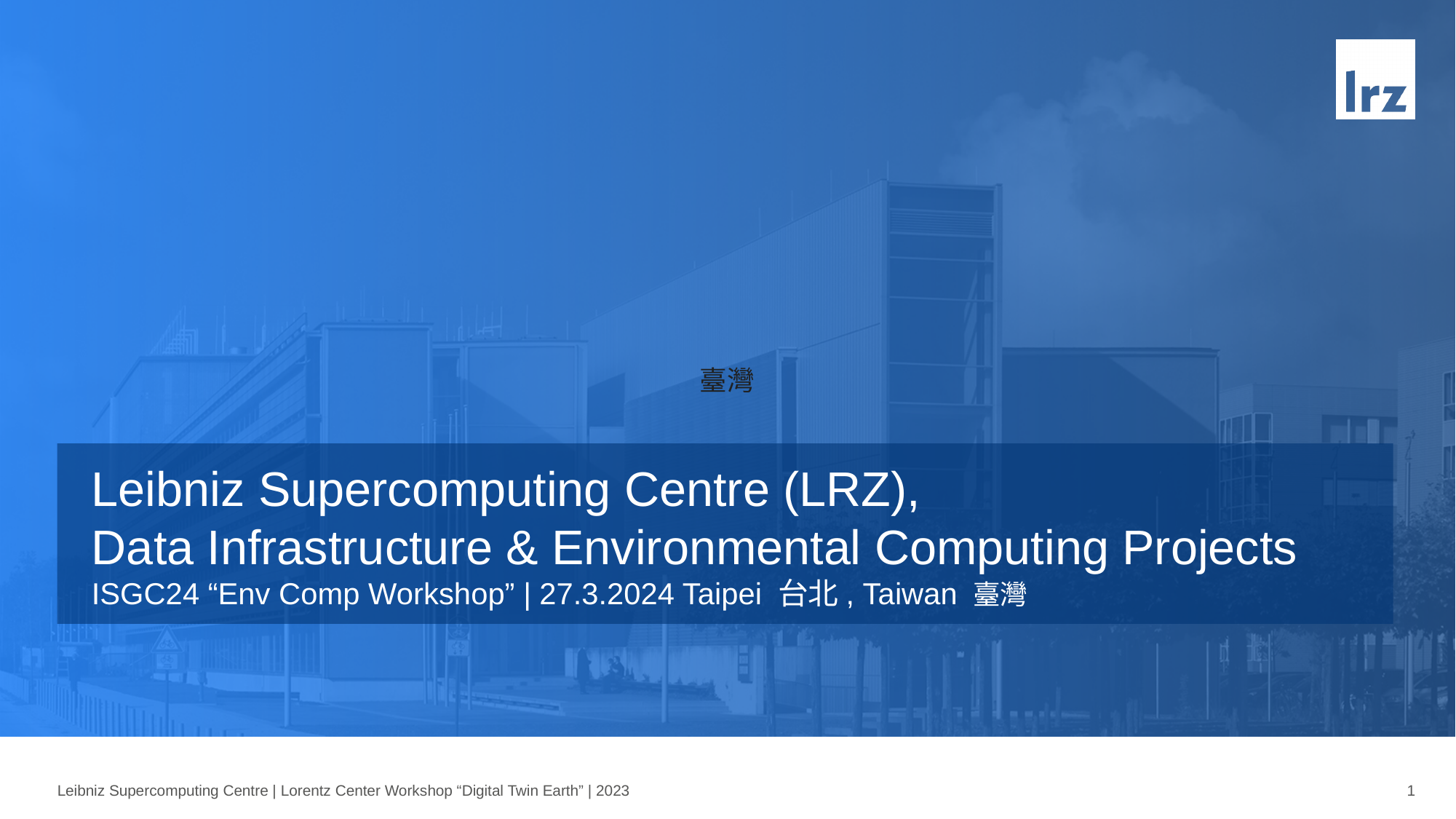

臺灣
Leibniz Supercomputing Centre (LRZ),
Data Infrastructure & Environmental Computing Projects
ISGC24 “Env Comp Workshop” | 27.3.2024 Taipei 台北, Taiwan 臺灣
Leibniz Supercomputing Centre | Lorentz Center Workshop “Digital Twin Earth” | 2023
1